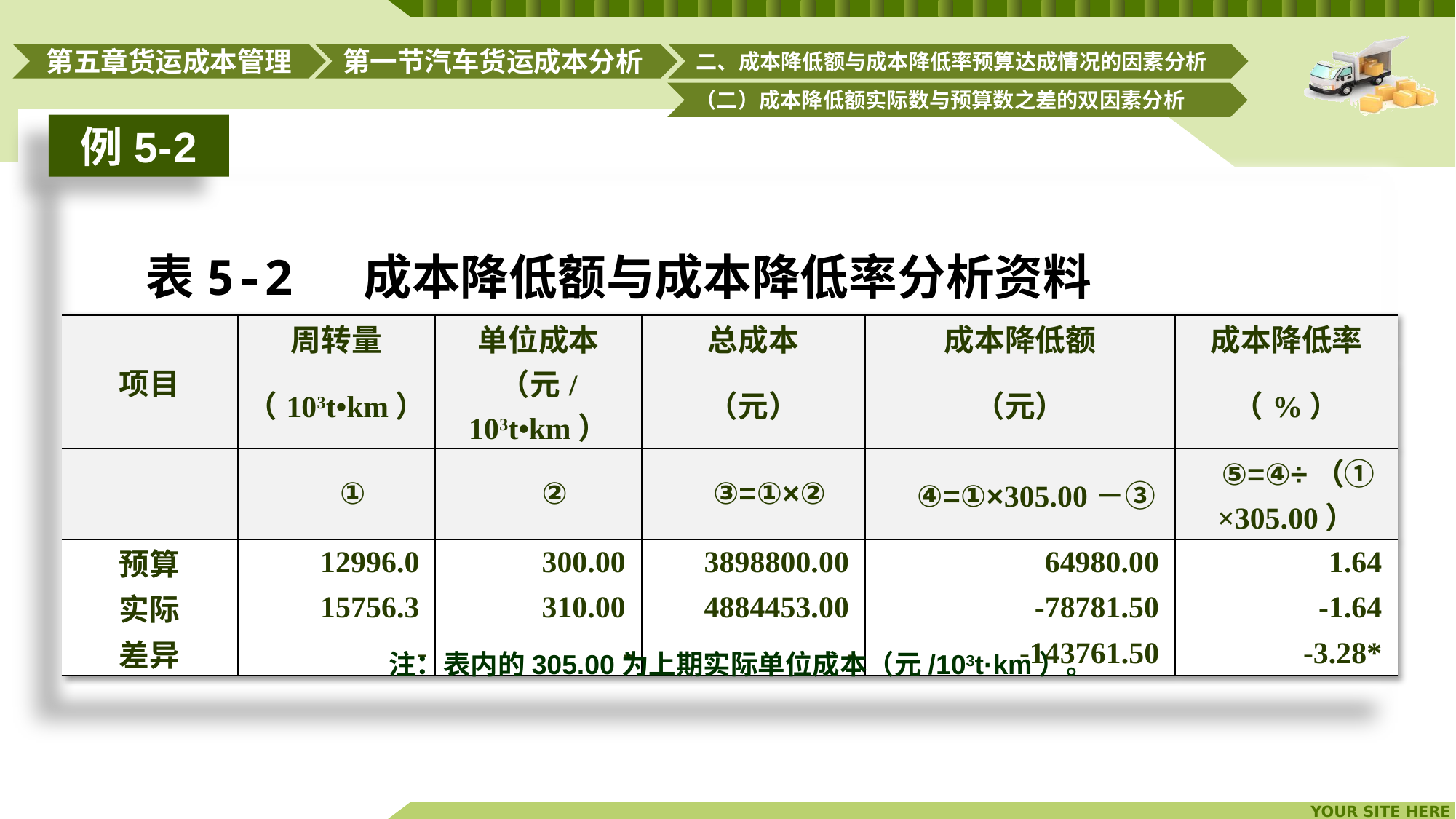

第一节汽车货运成本分析
二、成本降低额与成本降低率预算达成情况的因素分析
第五章货运成本管理
（二）成本降低额实际数与预算数之差的双因素分析
例5-2
表5-2  成本降低额与成本降低率分析资料
| 项目 | 周转量 | 单位成本 | 总成本 | 成本降低额 | 成本降低率 |
| --- | --- | --- | --- | --- | --- |
|  | （103t•km） | （元/103t•km） | （元） | （元） | （%） |
|  | ① | ② | ③=①×② | ④=①×305.00－③ | ⑤=④÷（①×305.00） |
| 预算 | 12996.0 | 300.00 | 3898800.00 | 64980.00 | 1.64 |
| 实际 | 15756.3 | 310.00 | 4884453.00 | -78781.50 | -1.64 |
| 差异 | - | - | - | -143761.50 | -3.28\* |
注：表内的305.00为上期实际单位成本（元/103t·km）。